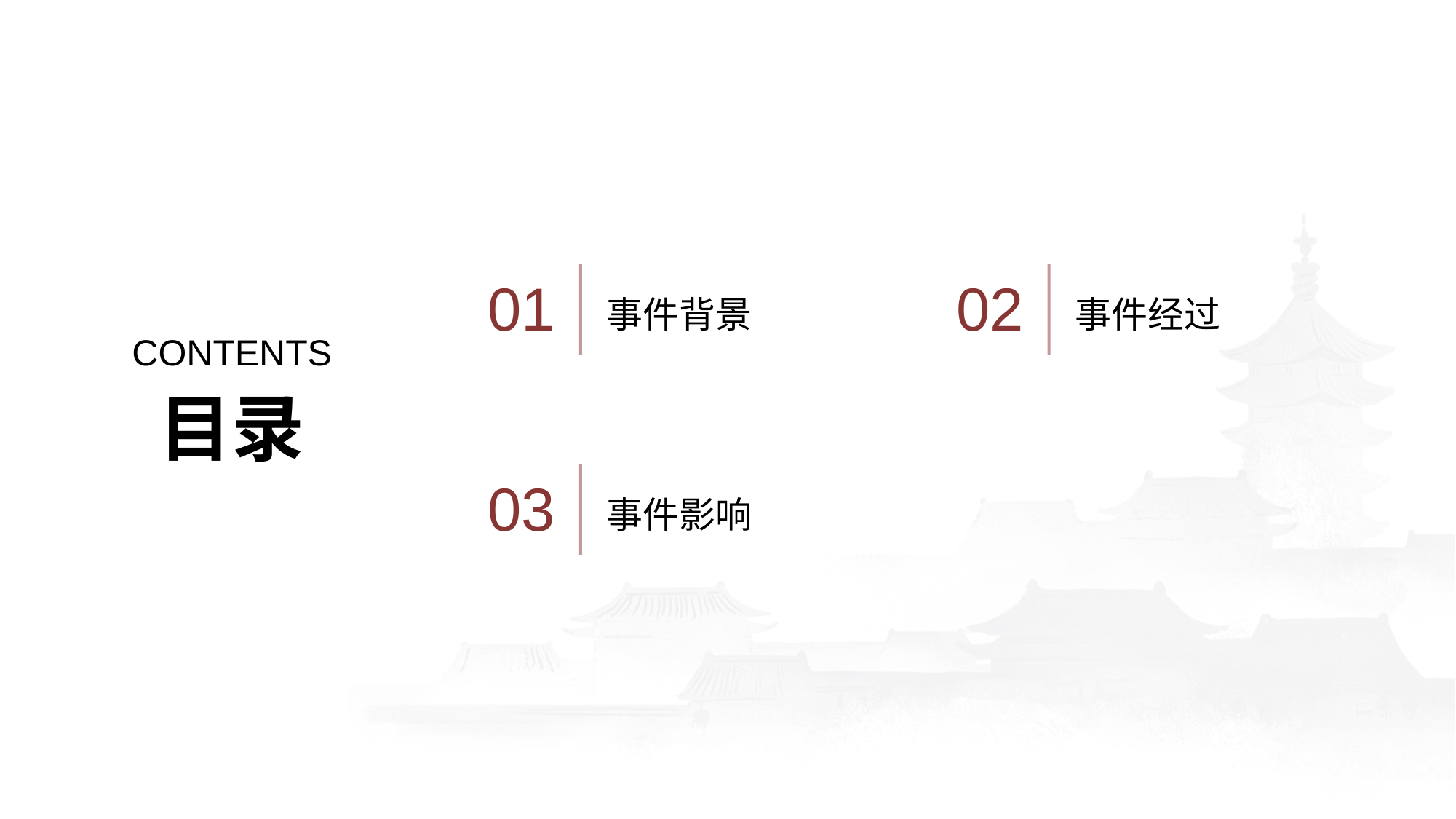

事件背景
事件经过

01
02
CONTENTS
目录
事件影响

03